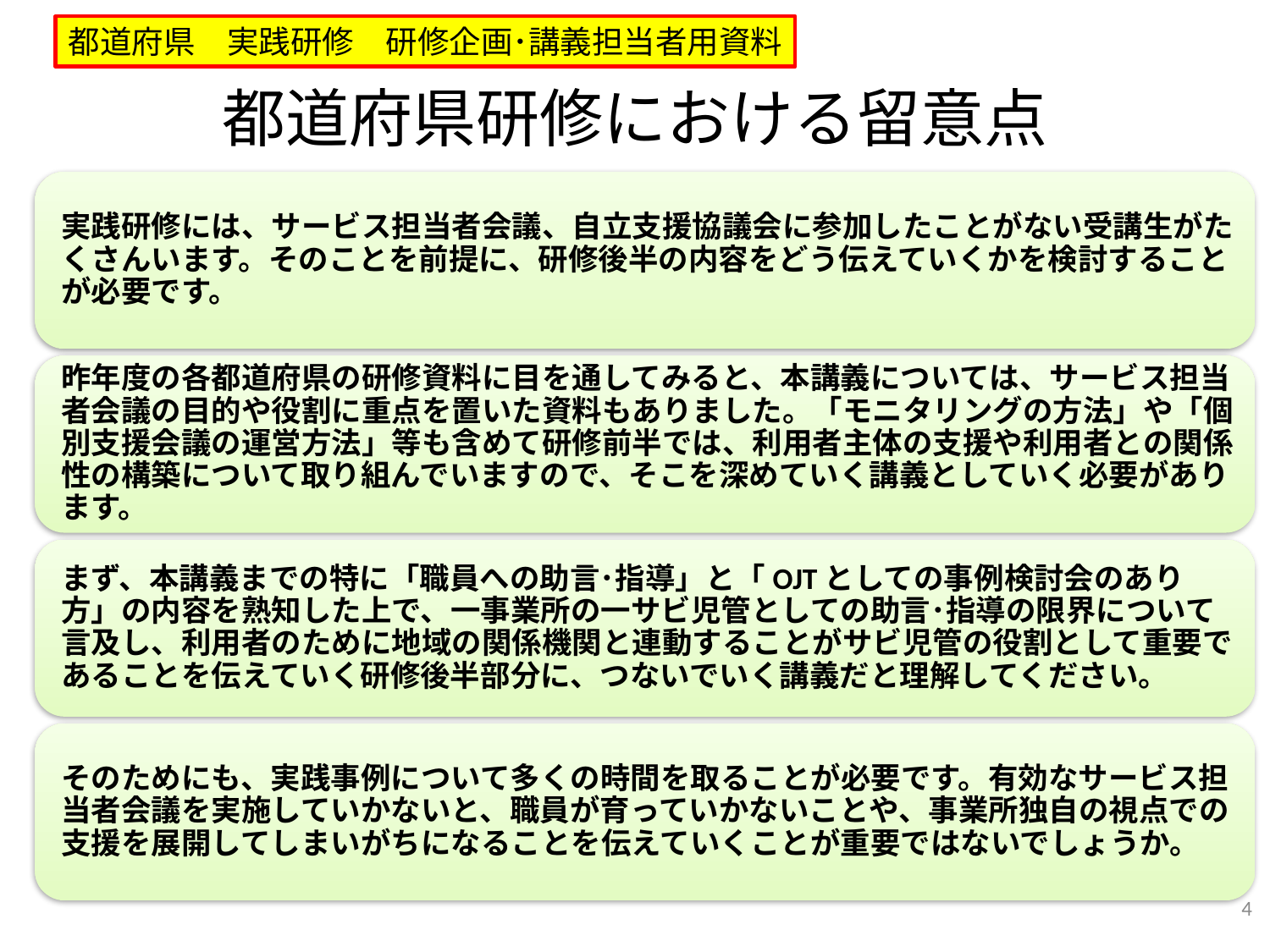

都道府県　実践研修　研修企画･講義担当者用資料
# 都道府県研修における留意点
実践研修には、サービス担当者会議、自立支援協議会に参加したことがない受講生がたくさんいます。そのことを前提に、研修後半の内容をどう伝えていくかを検討することが必要です。
昨年度の各都道府県の研修資料に目を通してみると、本講義については、サービス担当者会議の目的や役割に重点を置いた資料もありました。「モニタリングの方法」や「個別支援会議の運営方法」等も含めて研修前半では、利用者主体の支援や利用者との関係性の構築について取り組んでいますので、そこを深めていく講義としていく必要があります。
まず、本講義までの特に「職員への助言･指導」と「OJTとしての事例検討会のあり方」の内容を熟知した上で、一事業所の一サビ児管としての助言･指導の限界について言及し、利用者のために地域の関係機関と連動することがサビ児管の役割として重要であることを伝えていく研修後半部分に、つないでいく講義だと理解してください。
そのためにも、実践事例について多くの時間を取ることが必要です。有効なサービス担当者会議を実施していかないと、職員が育っていかないことや、事業所独自の視点での支援を展開してしまいがちになることを伝えていくことが重要ではないでしょうか。
4